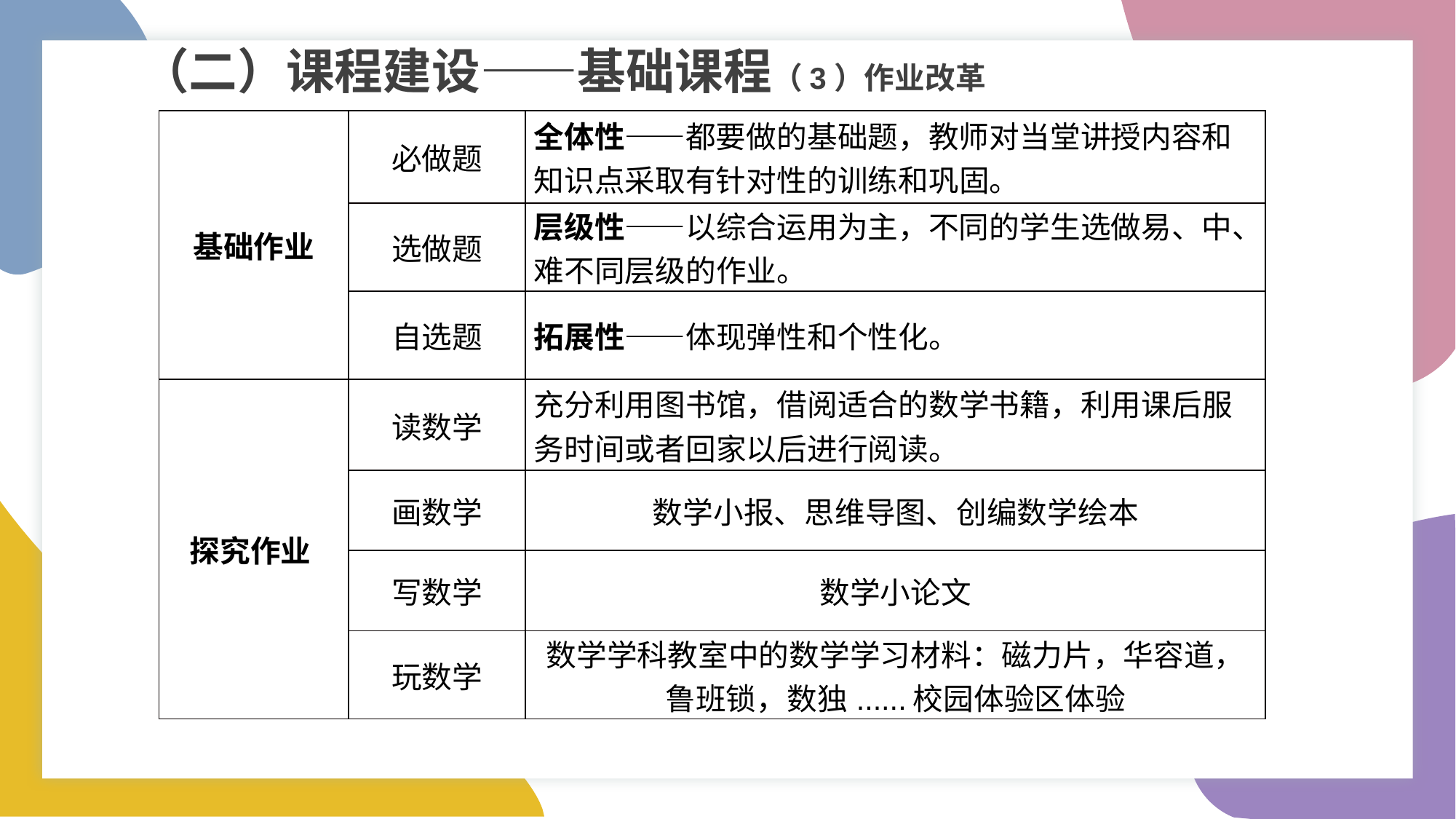

（二）课程建设——基础课程（3）作业改革

| 基础作业 | 必做题 | 全体性——都要做的基础题，教师对当堂讲授内容和知识点采取有针对性的训练和巩固。 |
| --- | --- | --- |
|  | 选做题 | 层级性——以综合运用为主，不同的学生选做易、中、难不同层级的作业。 |
|  | 自选题 | 拓展性——体现弹性和个性化。 |
| 探究作业 | 读数学 | 充分利用图书馆，借阅适合的数学书籍，利用课后服务时间或者回家以后进行阅读。 |
|  | 画数学 | 数学小报、思维导图、创编数学绘本 |
|  | 写数学 | 数学小论文 |
|  | 玩数学 | 数学学科教室中的数学学习材料：磁力片，华容道，鲁班锁，数独......校园体验区体验 |